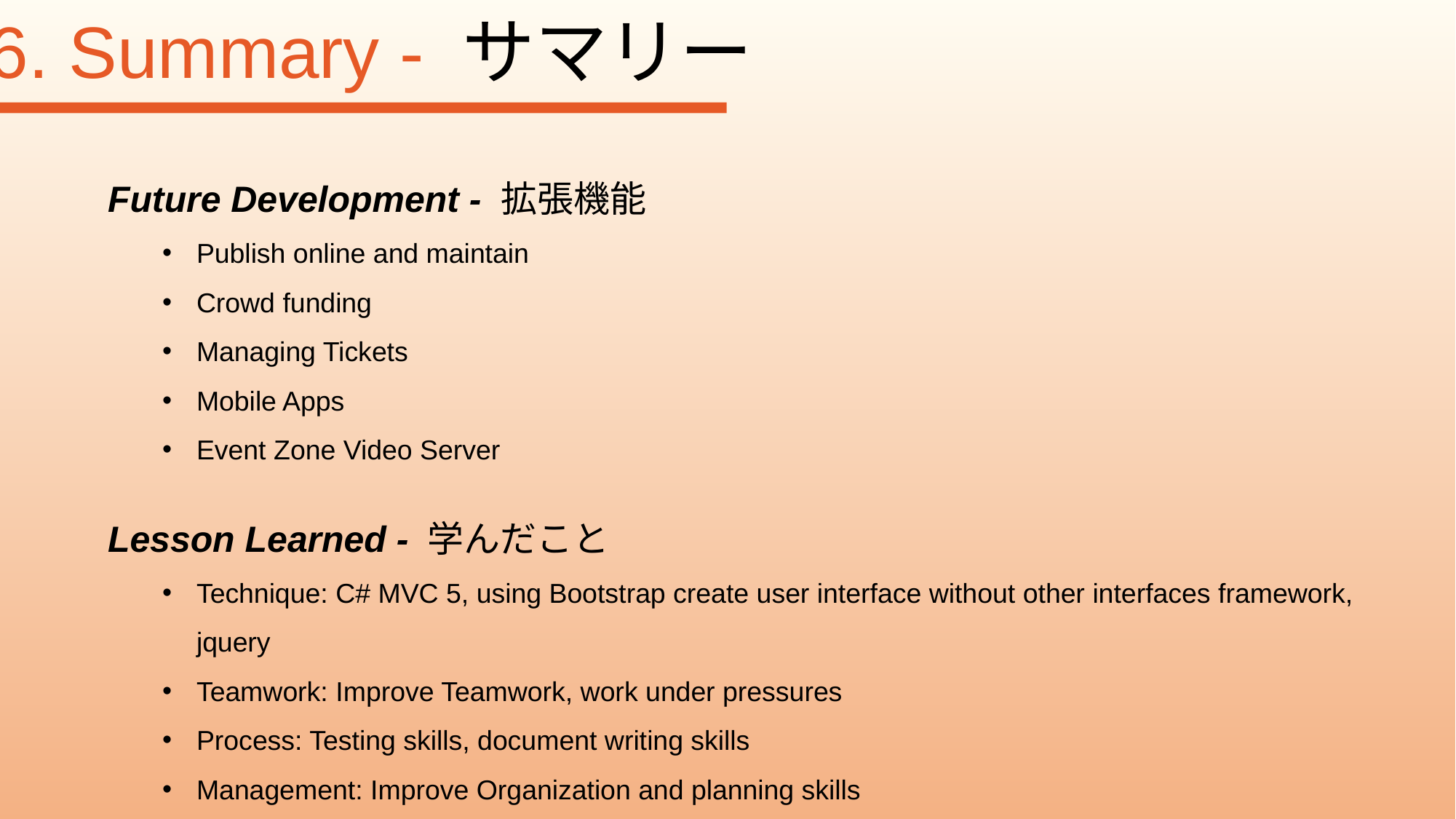

6. Summary - サマリー

Future Development - 拡張機能
Publish online and maintain
Crowd funding
Managing Tickets
Mobile Apps
Event Zone Video Server
Lesson Learned - 学んだこと
Technique: C# MVC 5, using Bootstrap create user interface without other interfaces framework, jquery
Teamwork: Improve Teamwork, work under pressures
Process: Testing skills, document writing skills
Management: Improve Organization and planning skills